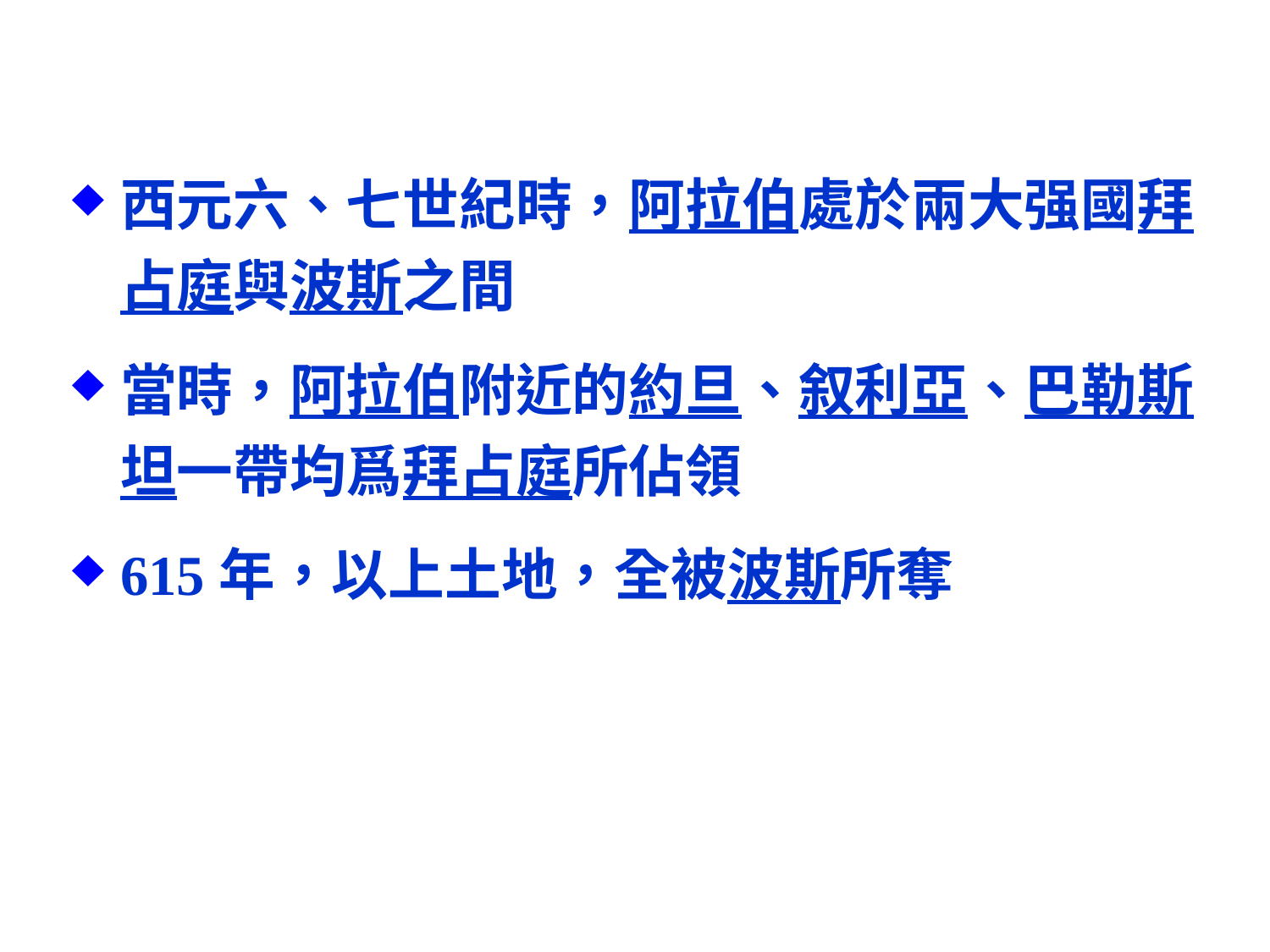

西元六、七世紀時，阿拉伯處於兩大强國拜占庭與波斯之間
當時，阿拉伯附近的約旦、叙利亞、巴勒斯坦一帶均爲拜占庭所佔領
615年，以上土地，全被波斯所奪